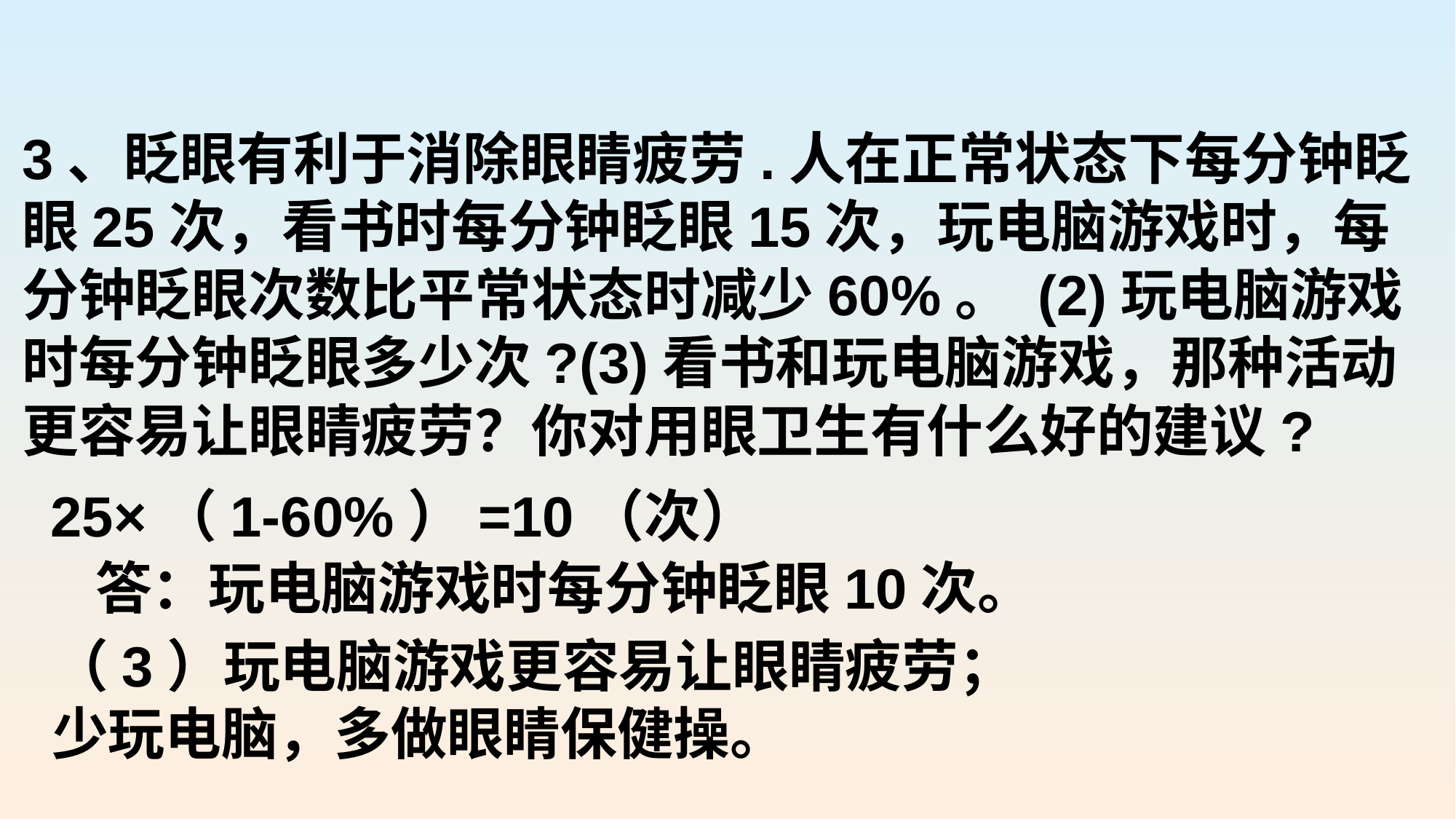

3、眨眼有利于消除眼睛疲劳.人在正常状态下每分钟眨眼25次，看书时每分钟眨眼15次，玩电脑游戏时，每分钟眨眼次数比平常状态时减少60%。 (2)玩电脑游戏时每分钟眨眼多少次?(3)看书和玩电脑游戏，那种活动更容易让眼睛疲劳？你对用眼卫生有什么好的建议?
25×（1-60%）=10（次）
答：玩电脑游戏时每分钟眨眼10次。
（3）玩电脑游戏更容易让眼睛疲劳；
少玩电脑，多做眼睛保健操。